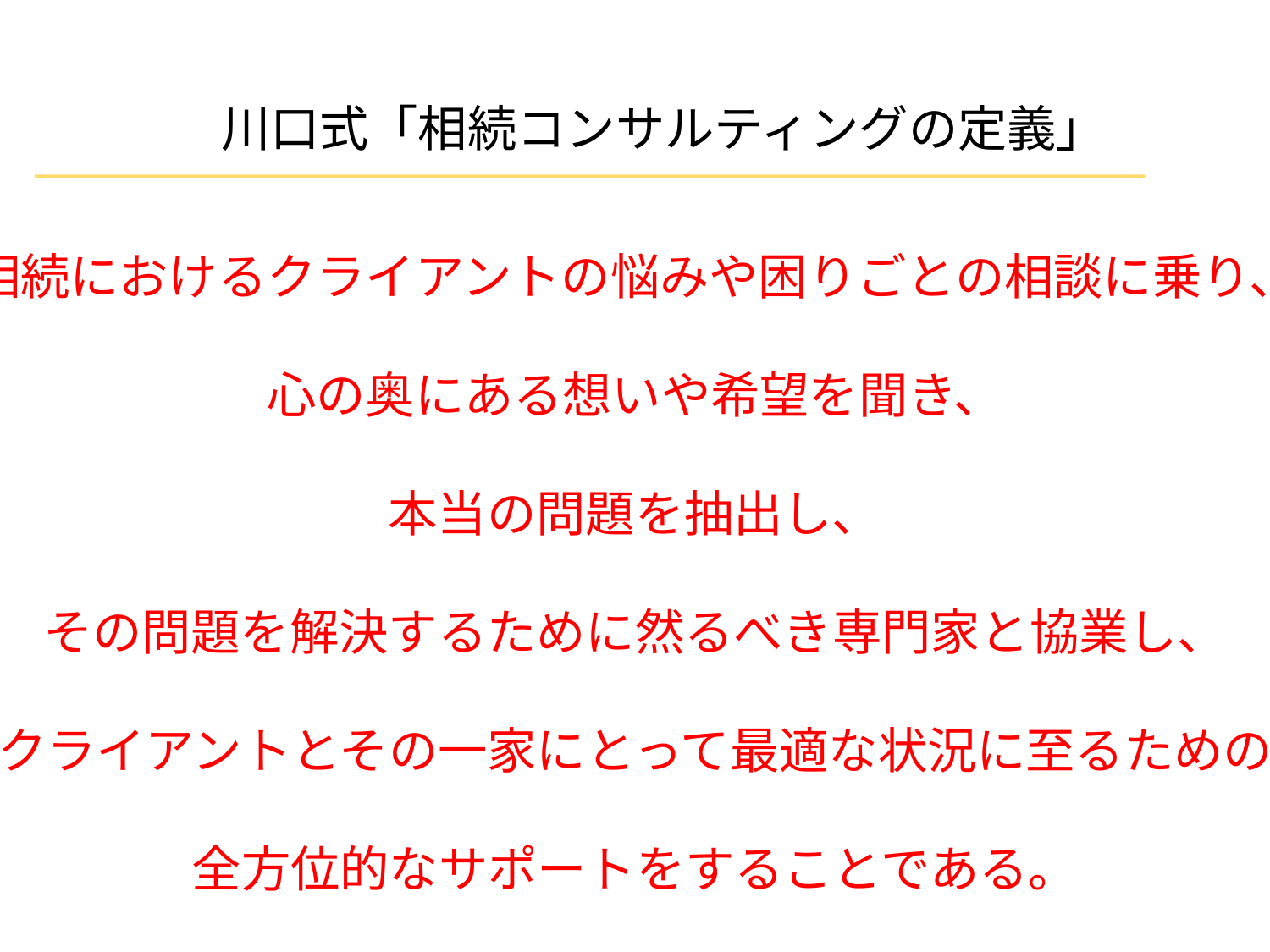

川口式「相続コンサルティングの定義」
相続におけるクライアントの悩みや困りごとの相談に乗り、
心の奥にある想いや希望を聞き、
本当の問題を抽出し、
その問題を解決するために然るべき専門家と協業し、
クライアントとその一家にとって最適な状況に至るための
全方位的なサポートをすることである。